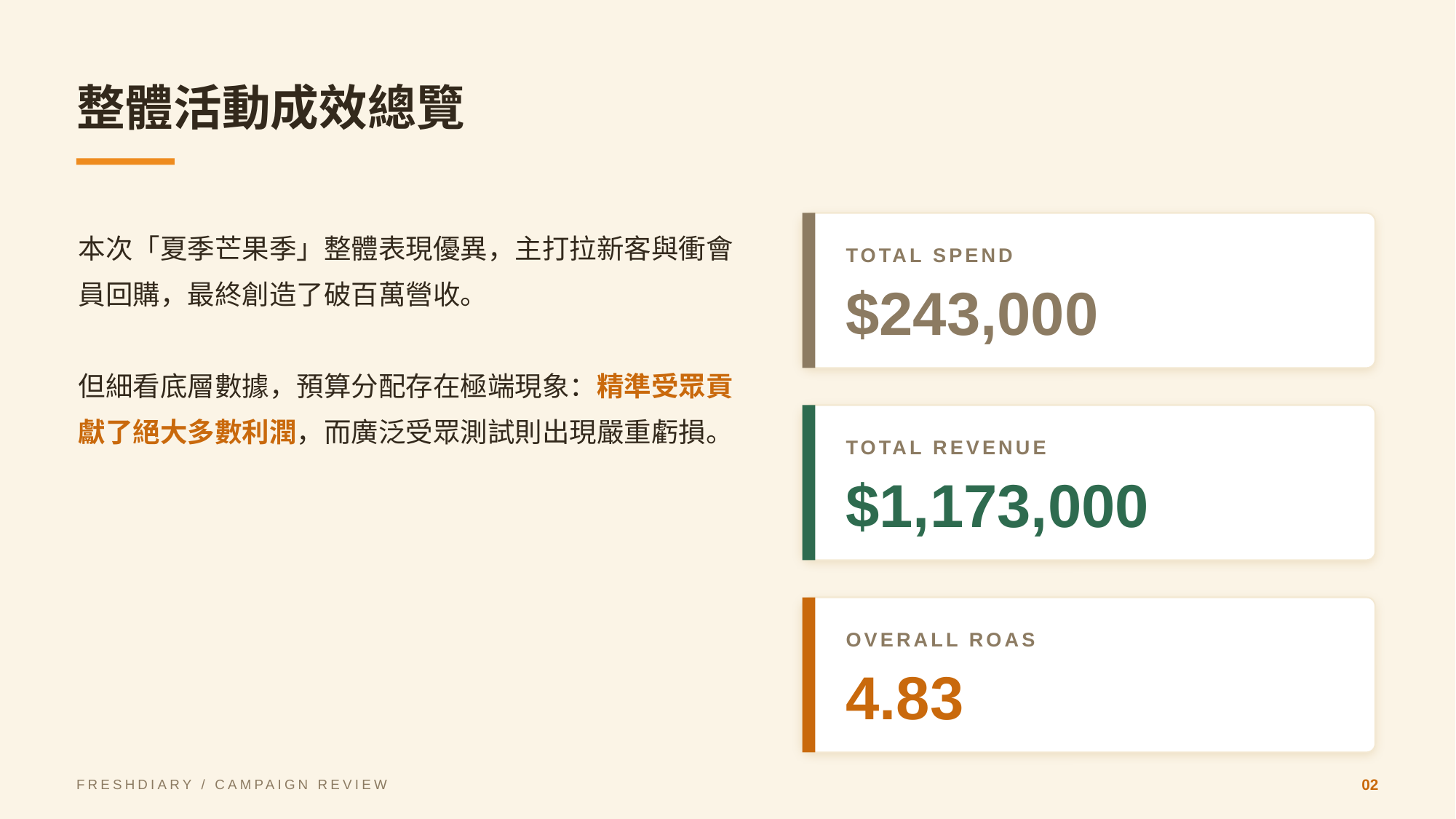

整體活動成效總覽

本次「夏季芒果季」整體表現優異，主打拉新客與衝會員回購，最終創造了破百萬營收。

但細看底層數據，預算分配存在極端現象：精準受眾貢獻了絕大多數利潤，而廣泛受眾測試則出現嚴重虧損。
TOTAL SPEND
$243,000

TOTAL REVENUE
$1,173,000

OVERALL ROAS
4.83
FRESHDIARY / CAMPAIGN REVIEW
02